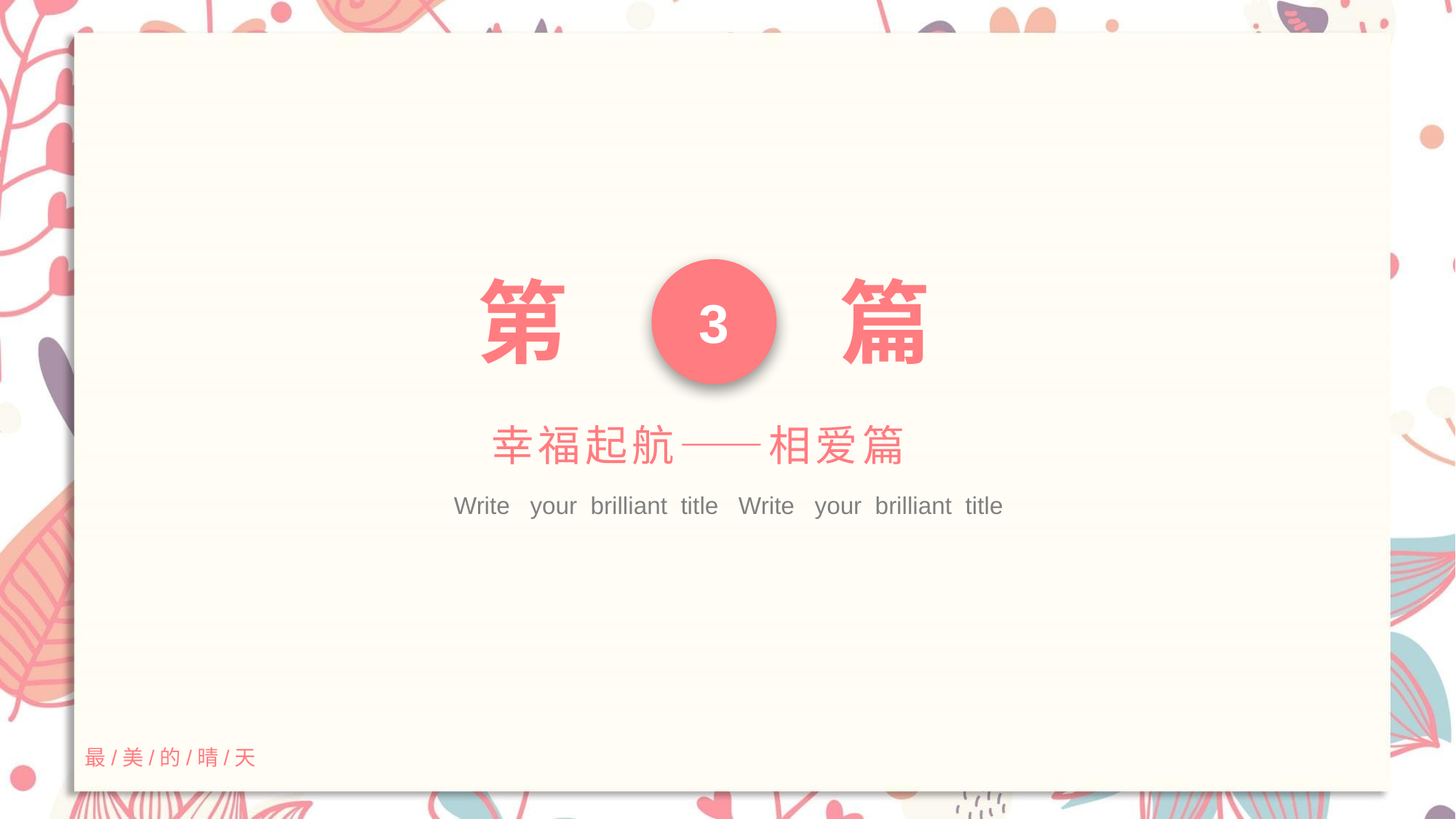

篇
第
3
幸福起航——相爱篇
Write   your  brilliant  title   Write   your  brilliant  title

最/美/的/晴/天